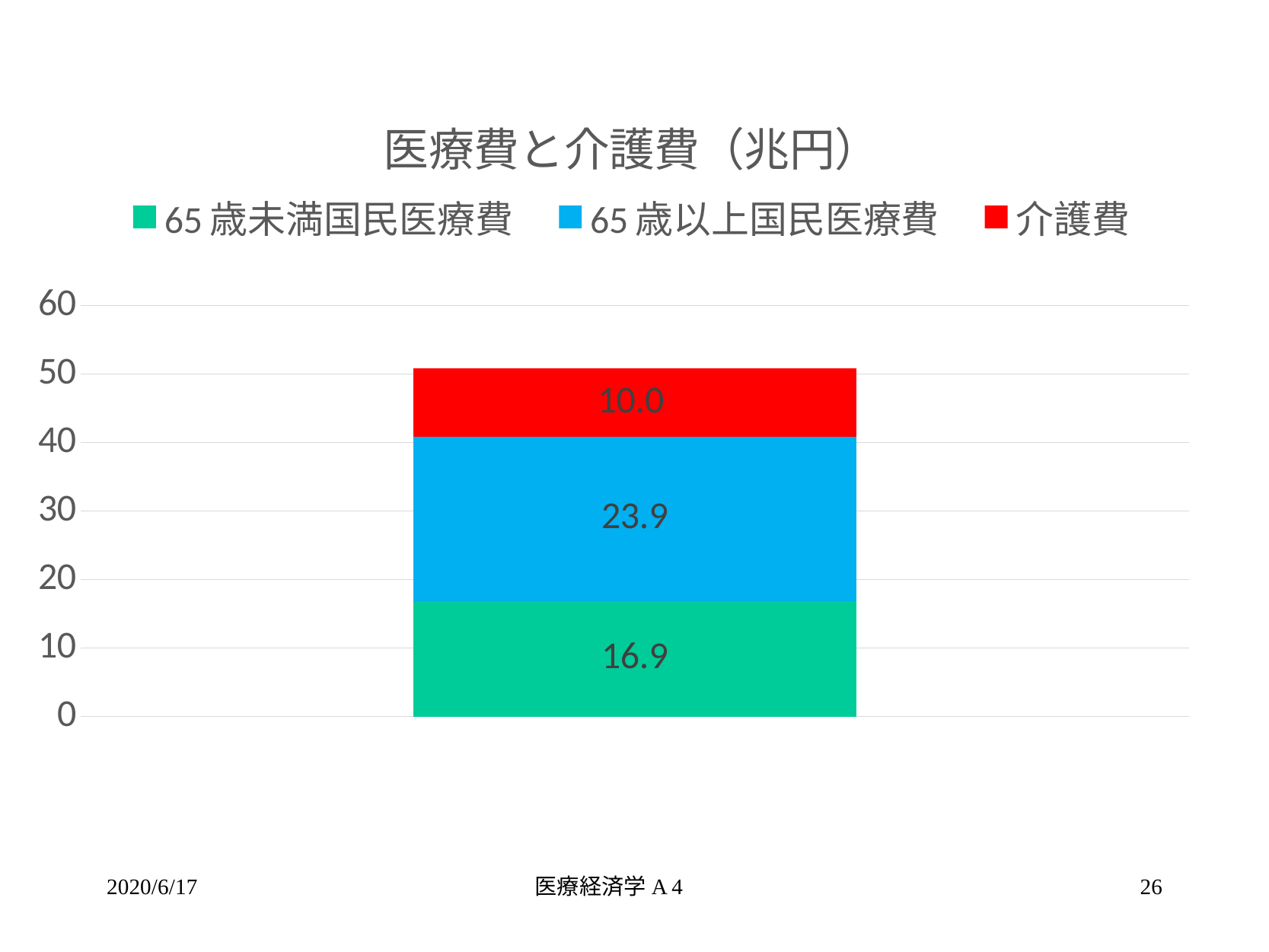

### Chart: 医療費と介護費（兆円）

| Category | 65歳未満国民医療費 | 65歳以上国民医療費 | 介護費 |
|---|---|---|---|

2020/6/17
医療経済学A 4
26